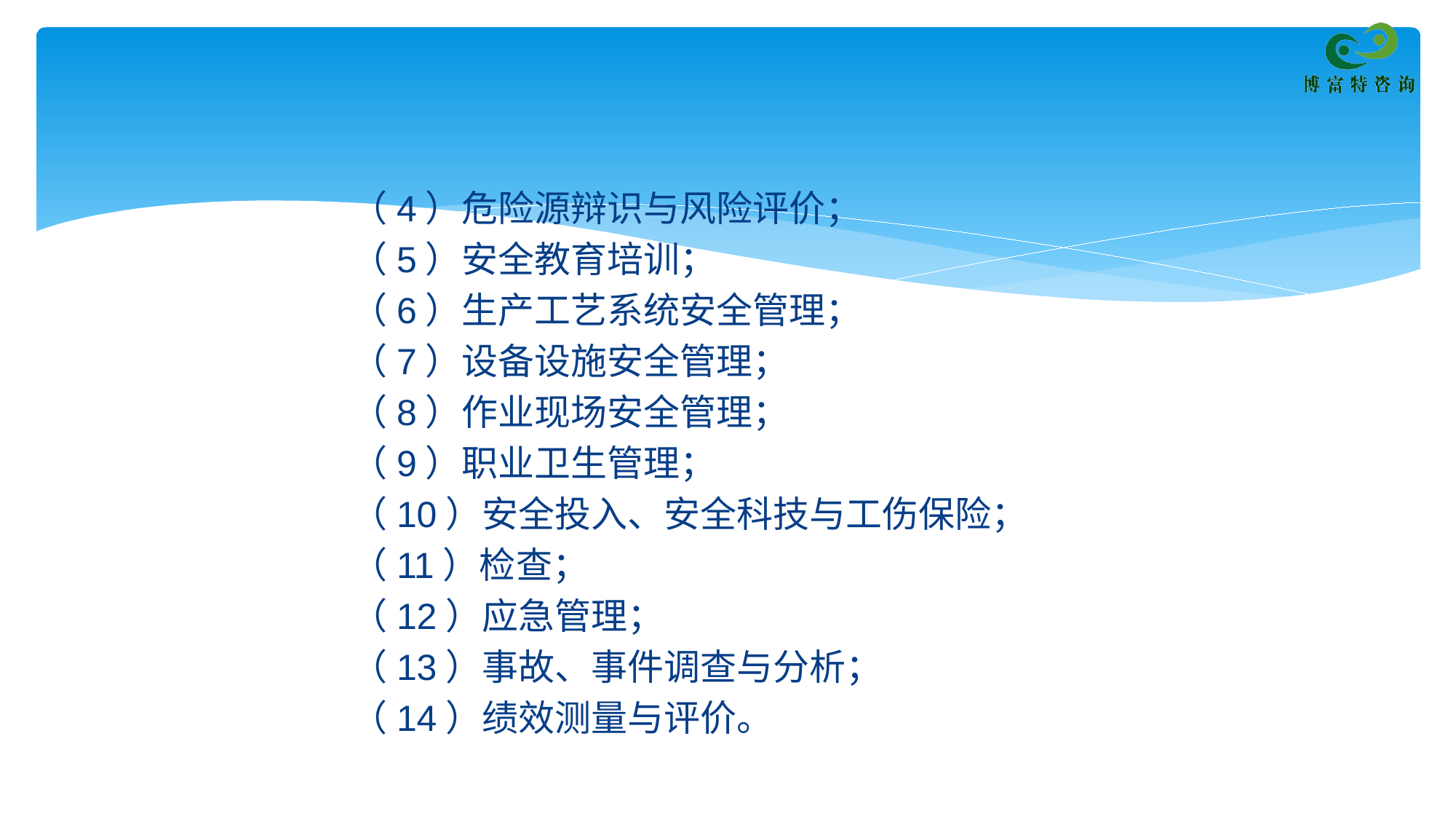

（4）危险源辩识与风险评价；
（5）安全教育培训；
（6）生产工艺系统安全管理；
（7）设备设施安全管理；
（8）作业现场安全管理；
（9）职业卫生管理；
（10）安全投入、安全科技与工伤保险；
（11）检查；
（12）应急管理；
（13）事故、事件调查与分析；
（14）绩效测量与评价。